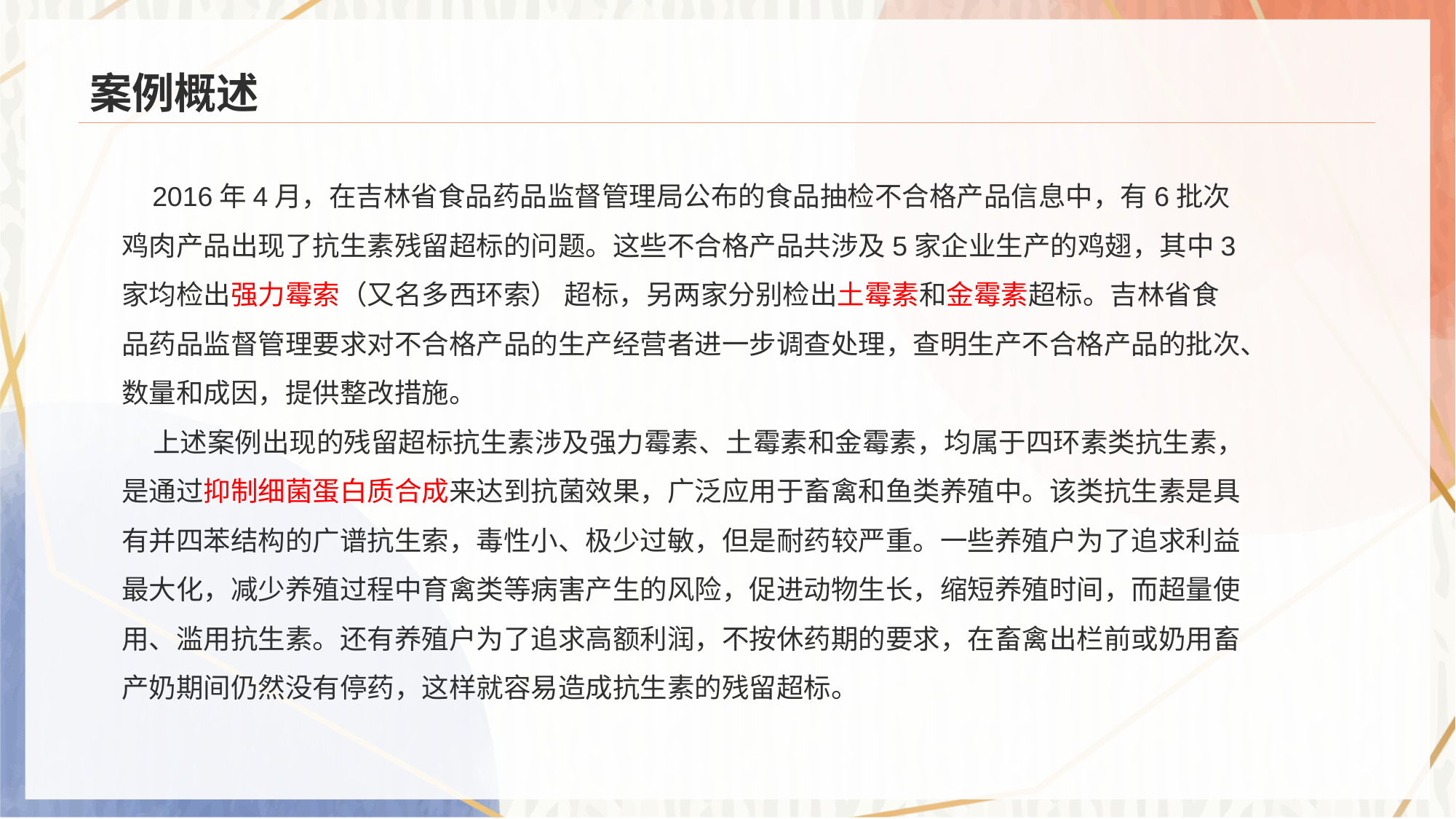

# 案例概述
    2016年4月，在吉林省食品药品监督管理局公布的食品抽检不合格产品信息中，有6批次鸡肉产品出现了抗生素残留超标的问题。这些不合格产品共涉及5家企业生产的鸡翅，其中3家均检出强力霉索（又名多西环索） 超标，另两家分别检出土霉素和金霉素超标。吉林省食品药品监督管理要求对不合格产品的生产经营者进一步调查处理，查明生产不合格产品的批次、数量和成因，提供整改措施。
    上述案例出现的残留超标抗生素涉及强力霉素、土霉素和金霉素，均属于四环素类抗生素，是通过抑制细菌蛋白质合成来达到抗菌效果，广泛应用于畜禽和鱼类养殖中。该类抗生素是具有并四苯结构的广谱抗生索，毒性小、极少过敏，但是耐药较严重。一些养殖户为了追求利益最大化，减少养殖过程中育禽类等病害产生的风险，促进动物生长，缩短养殖时间，而超量使用、滥用抗生素。还有养殖户为了追求高额利润，不按休药期的要求，在畜禽出栏前或奶用畜产奶期间仍然没有停药，这样就容易造成抗生素的残留超标。